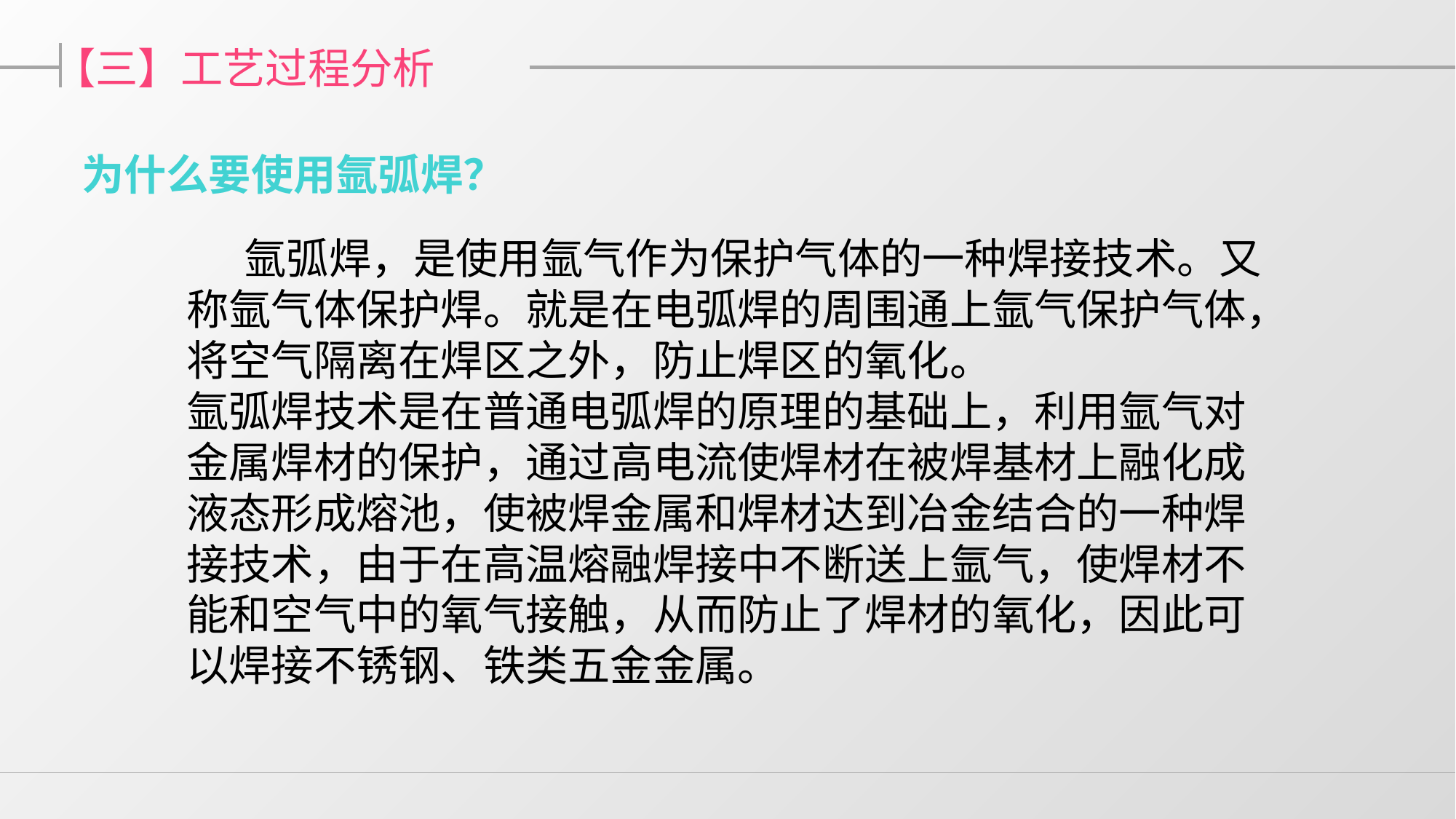

【三】工艺过程分析
为什么要使用氩弧焊？
     氩弧焊，是使用氩气作为保护气体的一种焊接技术。又称氩气体保护焊。就是在电弧焊的周围通上氩气保护气体，将空气隔离在焊区之外，防止焊区的氧化。
氩弧焊技术是在普通电弧焊的原理的基础上，利用氩气对金属焊材的保护，通过高电流使焊材在被焊基材上融化成液态形成熔池，使被焊金属和焊材达到冶金结合的一种焊接技术，由于在高温熔融焊接中不断送上氩气，使焊材不能和空气中的氧气接触，从而防止了焊材的氧化，因此可以焊接不锈钢、铁类五金金属。